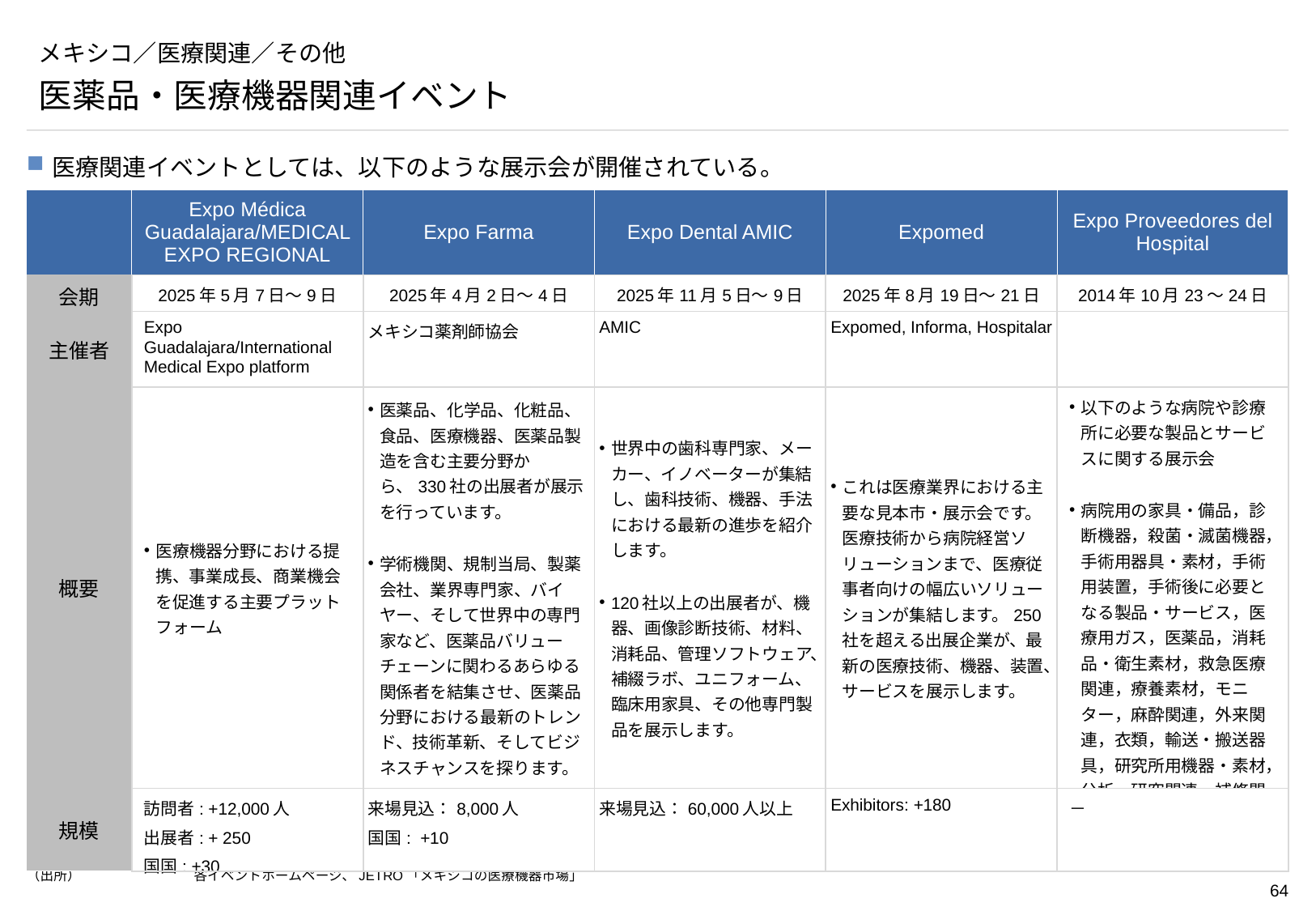

# メキシコ／医療関連／その他
医薬品・医療機器関連イベント
医療関連イベントとしては、以下のような展示会が開催されている。
|  | Expo Médica Guadalajara/MEDICAL EXPO REGIONAL | Expo Farma | Expo Dental AMIC | Expomed | Expo Proveedores del Hospital |
| --- | --- | --- | --- | --- | --- |
| 会期 | 2025年5月7日～9日 | 2025年4月2日～4日 | 2025年11月5日～9日 | 2025年8月19日～21日 | 2014年10月23～24日 |
| 主催者 | Expo Guadalajara/International Medical Expo platform | メキシコ薬剤師協会 | AMIC | Expomed, Informa, Hospitalar |  |
| 概要 | 医療機器分野における提携、事業成長、商業機会を促進する主要プラットフォーム | 医薬品、化学品、化粧品、食品、医療機器、医薬品製造を含む主要分野から、330社の出展者が展示を行っています。 学術機関、規制当局、製薬会社、業界専門家、バイヤー、そして世界中の専門家など、医薬品バリューチェーンに関わるあらゆる関係者を結集させ、医薬品分野における最新のトレンド、技術革新、そしてビジネスチャンスを探ります。 | 世界中の歯科専門家、メーカー、イノベーターが集結し、歯科技術、機器、手法における最新の進歩を紹介します。 120社以上の出展者が、機器、画像診断技術、材料、消耗品、管理ソフトウェア、補綴ラボ、ユニフォーム、臨床用家具、その他専門製品を展示します。 | これは医療業界における主要な見本市・展示会です。医療技術から病院経営ソリューションまで、医療従事者向けの幅広いソリューションが集結します。250社を超える出展企業が、最新の医療技術、機器、装置、サービスを展示します。 | 以下のような病院や診療所に必要な製品とサービスに関する展示会 病院用の家具・備品，診断機器，殺菌・滅菌機器，手術用器具・素材，手術用装置，手術後に必要となる製品・サービス，医療用ガス，医薬品，消耗品・衛生素材，救急医療関連，療養素材，モニター，麻酔関連，外来関連，衣類，輸送・搬送器具，研究所用機器・素材，分析・研究関連，補修関連，リハビリ関連，介護関連，整形外科関連等 |
| 規模 | 訪問者: +12,000人 出展者: + 250 国国: +30 | 来場見込：8,000人 国国: +10 | 来場見込：60,000人以上 | Exhibitors: +180 | － |
（出所）	各イベントホームページ、JETRO「メキシコの医療機器市場」